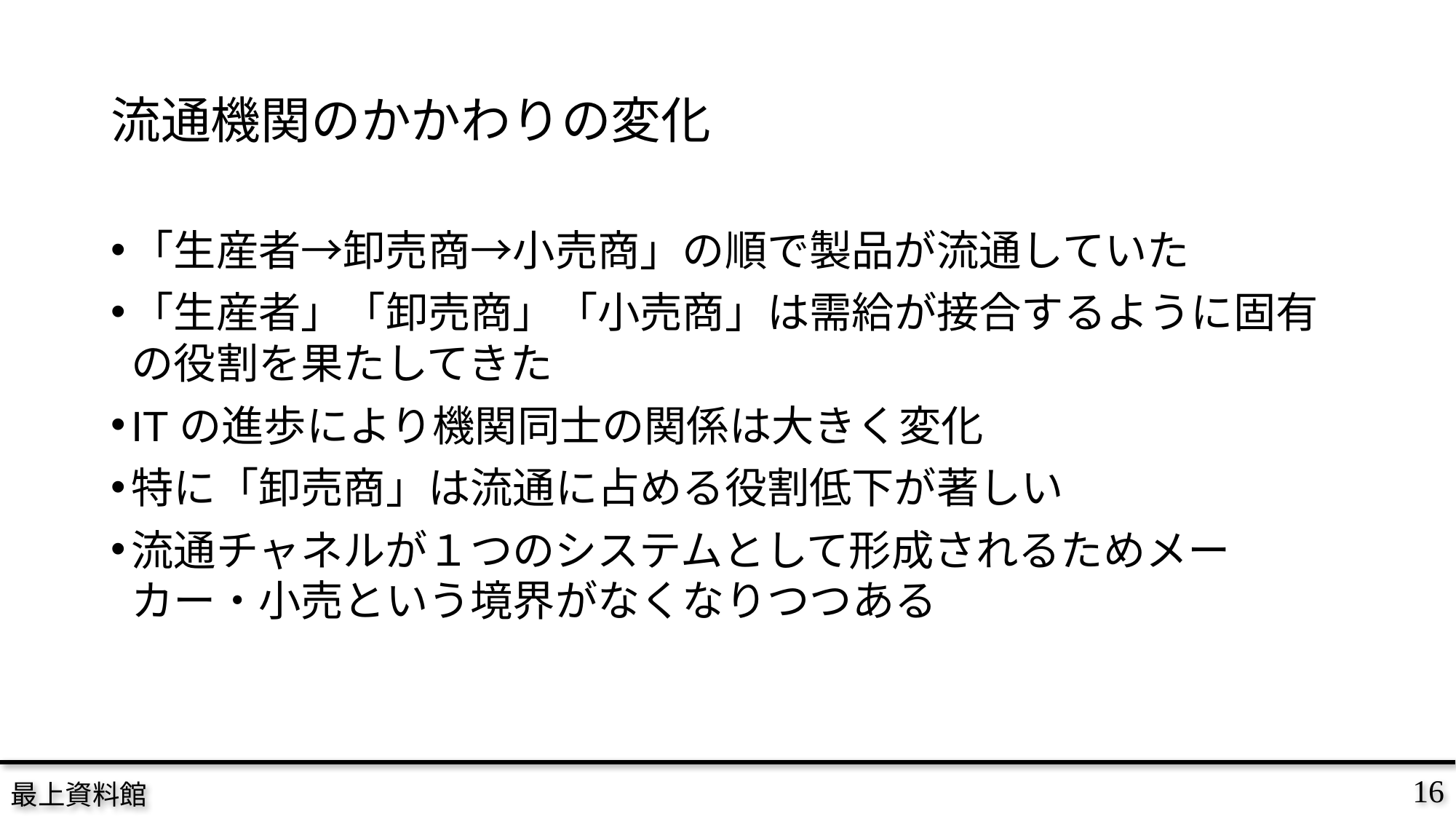

# 流通機関のかかわりの変化
「生産者→卸売商→小売商」の順で製品が流通していた
「生産者」「卸売商」「小売商」は需給が接合するように固有の役割を果たしてきた
ITの進歩により機関同士の関係は大きく変化
特に「卸売商」は流通に占める役割低下が著しい
流通チャネルが１つのシステムとして形成されるためメーカー・小売という境界がなくなりつつある